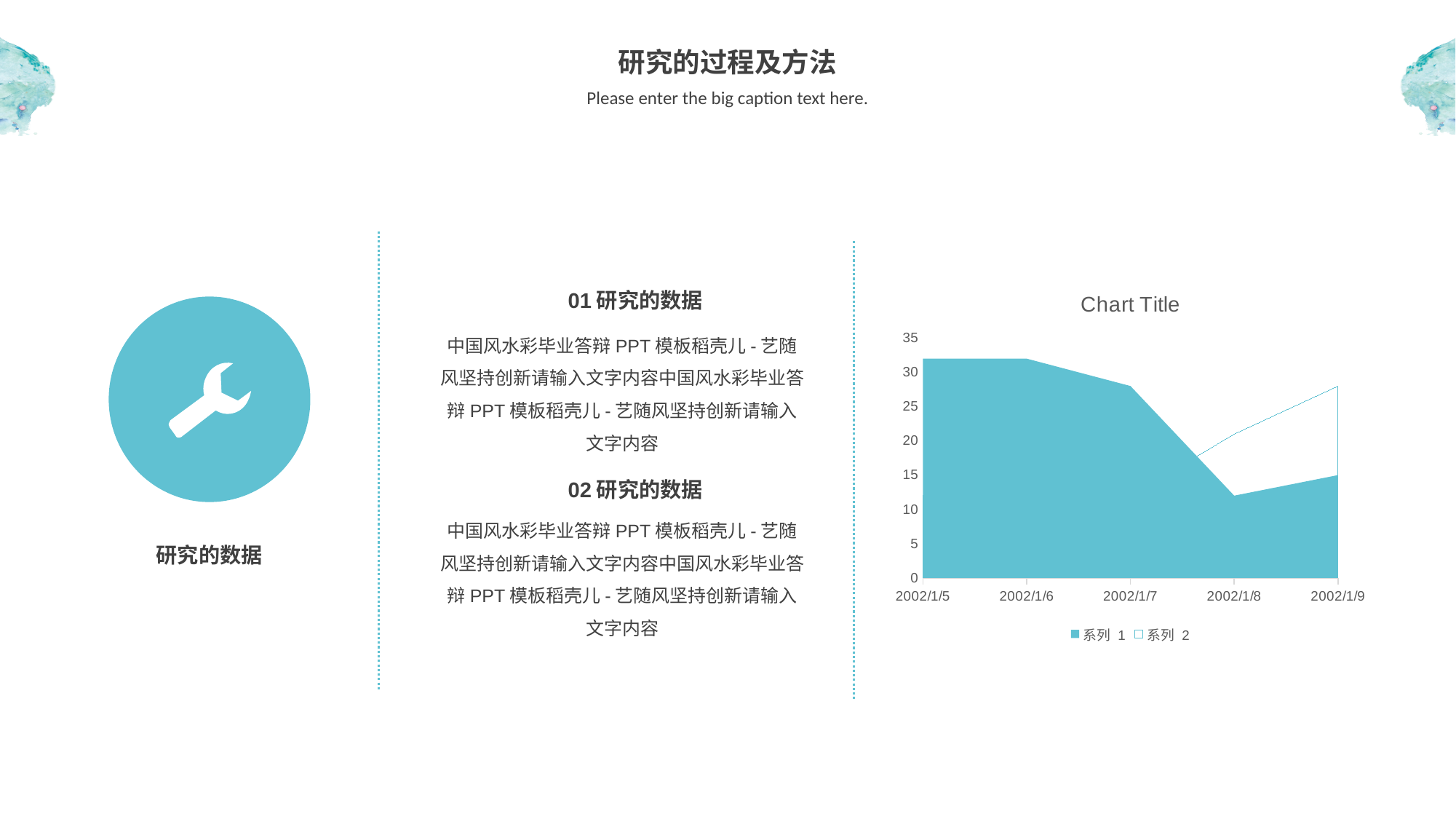

研究的过程及方法
Please enter the big caption text here.

### Chart:

| Category | 系列 1 | 系列 2 |
|---|---|---|
| 37261 | 32.0 | 12.0 |
| 37262 | 32.0 | 12.0 |
| 37263 | 28.0 | 12.0 |
| 37264 | 12.0 | 21.0 |
| 37265 | 15.0 | 28.0 |
01研究的数据

中国风水彩毕业答辩PPT模板稻壳儿-艺随风坚持创新请输入文字内容中国风水彩毕业答辩PPT模板稻壳儿-艺随风坚持创新请输入文字内容

02研究的数据
中国风水彩毕业答辩PPT模板稻壳儿-艺随风坚持创新请输入文字内容中国风水彩毕业答辩PPT模板稻壳儿-艺随风坚持创新请输入文字内容
研究的数据